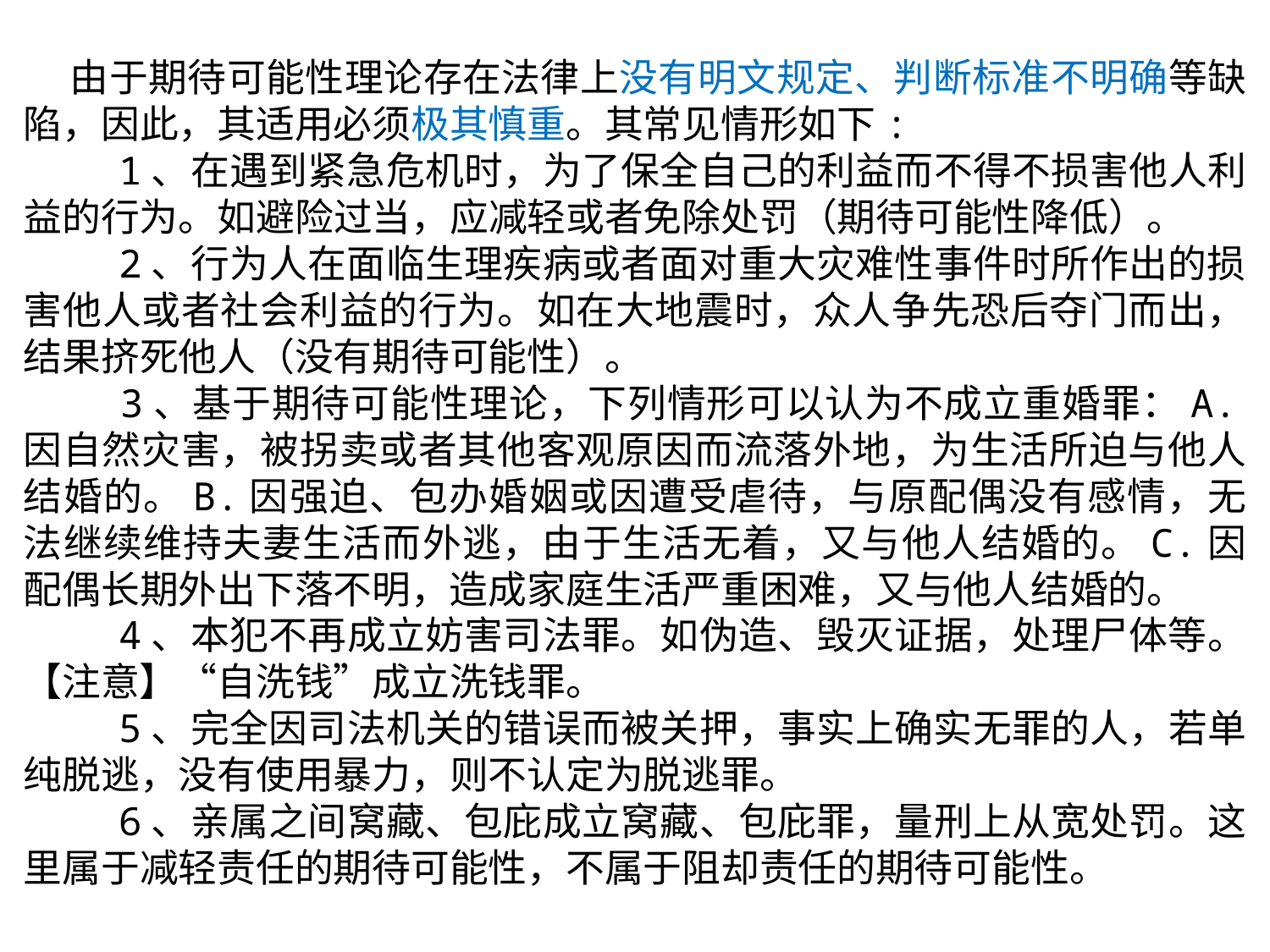

由于期待可能性理论存在法律上没有明文规定、判断标准不明确等缺陷，因此，其适用必须极其慎重。其常见情形如下:
    1、在遇到紧急危机时，为了保全自己的利益而不得不损害他人利益的行为。如避险过当，应减轻或者免除处罚（期待可能性降低）。
    2、行为人在面临生理疾病或者面对重大灾难性事件时所作出的损害他人或者社会利益的行为。如在大地震时，众人争先恐后夺门而出，结果挤死他人（没有期待可能性）。
    3、基于期待可能性理论，下列情形可以认为不成立重婚罪：A.因自然灾害，被拐卖或者其他客观原因而流落外地，为生活所迫与他人结婚的。B.因强迫、包办婚姻或因遭受虐待，与原配偶没有感情，无法继续维持夫妻生活而外逃，由于生活无着，又与他人结婚的。C.因配偶长期外出下落不明，造成家庭生活严重困难，又与他人结婚的。
    4、本犯不再成立妨害司法罪。如伪造、毁灭证据，处理尸体等。【注意】“自洗钱”成立洗钱罪。
    5、完全因司法机关的错误而被关押，事实上确实无罪的人，若单纯脱逃，没有使用暴力，则不认定为脱逃罪。
    6、亲属之间窝藏、包庇成立窝藏、包庇罪，量刑上从宽处罚。这里属于减轻责任的期待可能性，不属于阻却责任的期待可能性。